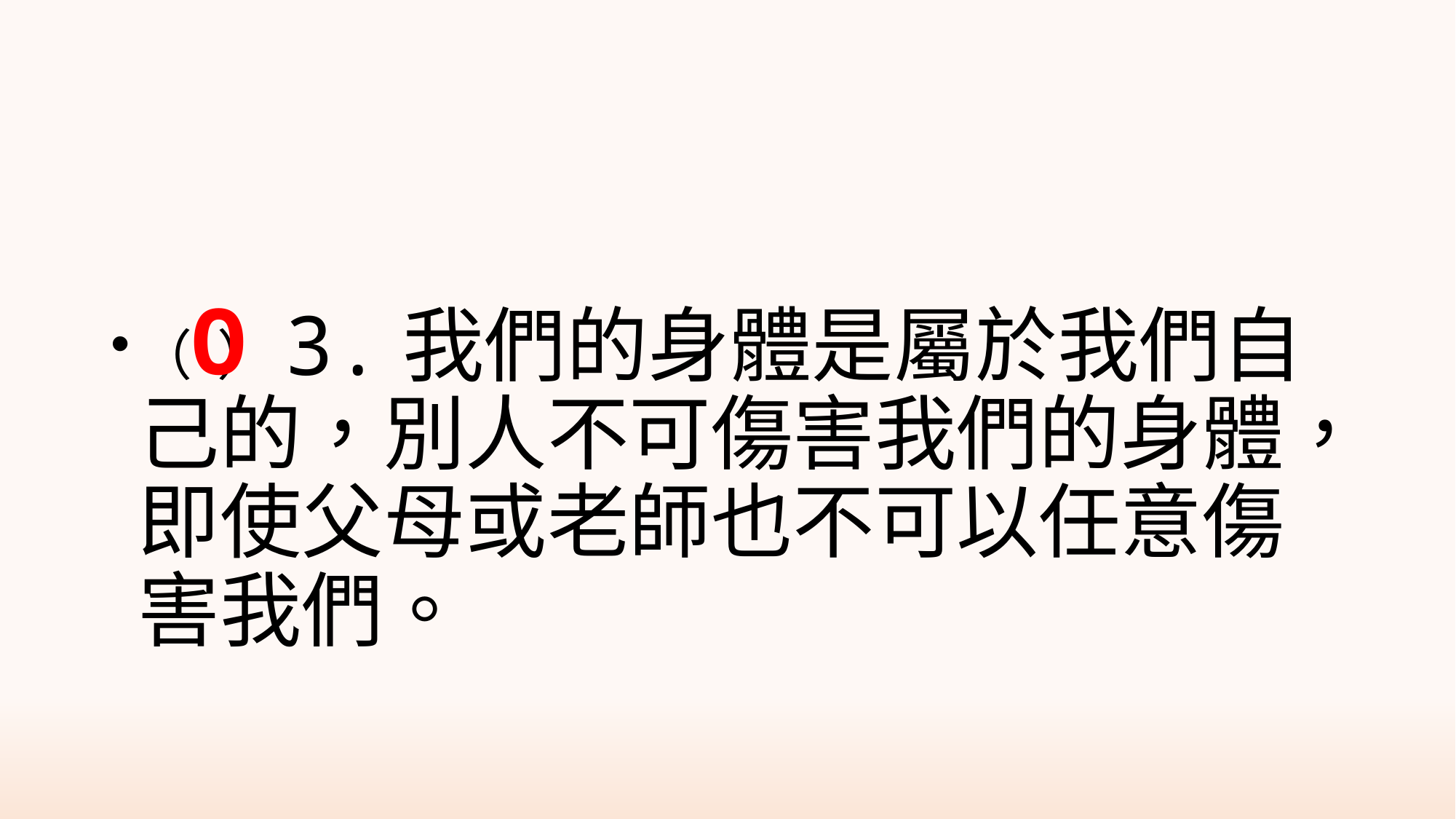

（  ）3.我們的身體是屬於我們自己的，別人不可傷害我們的身體，即使父母或老師也不可以任意傷害我們。

O